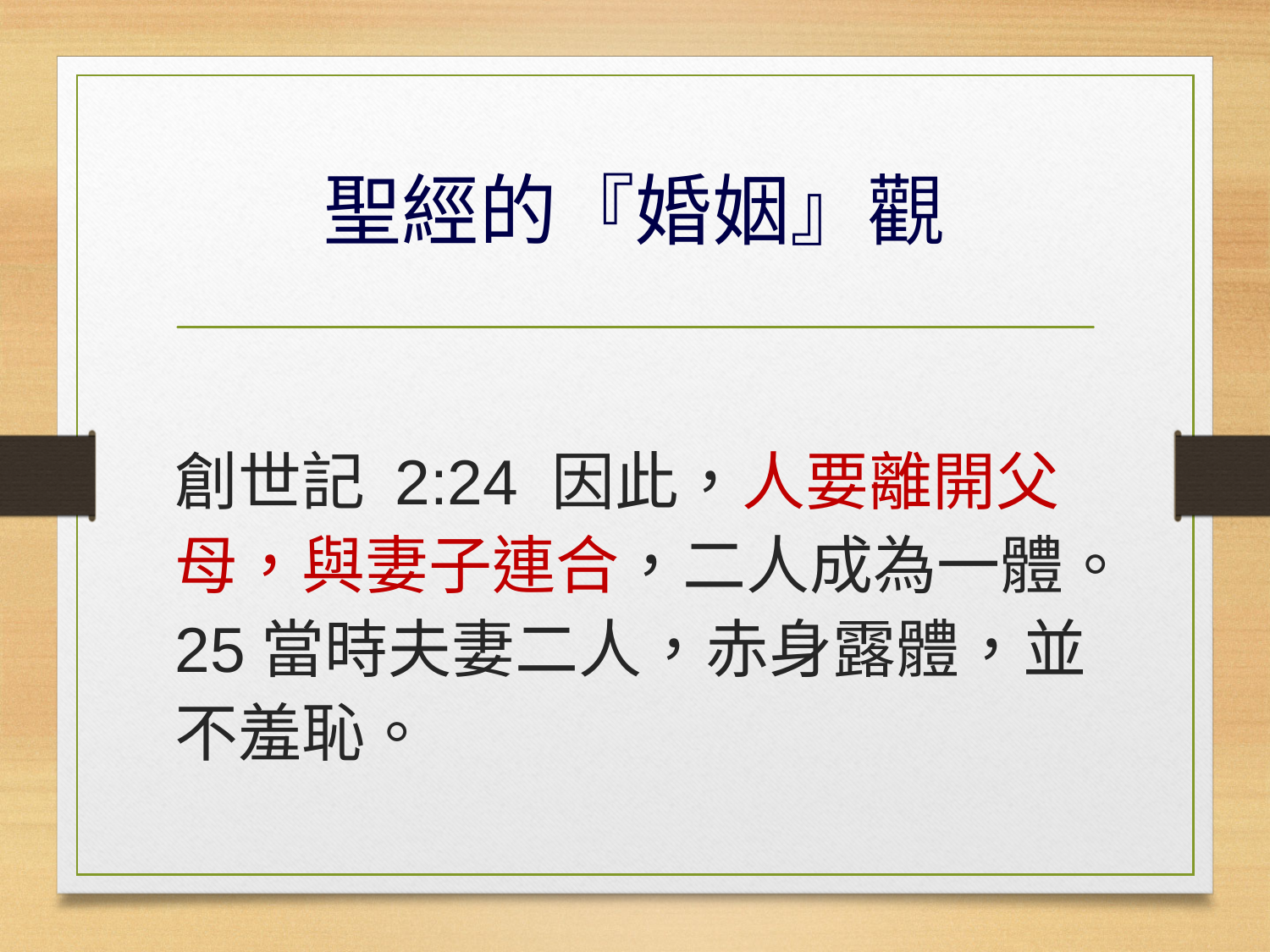

# 聖經的『婚姻』觀
創世記 2:24 因此，人要離開父母，與妻子連合，二人成為一體。25當時夫妻二人，赤身露體，並不羞恥。